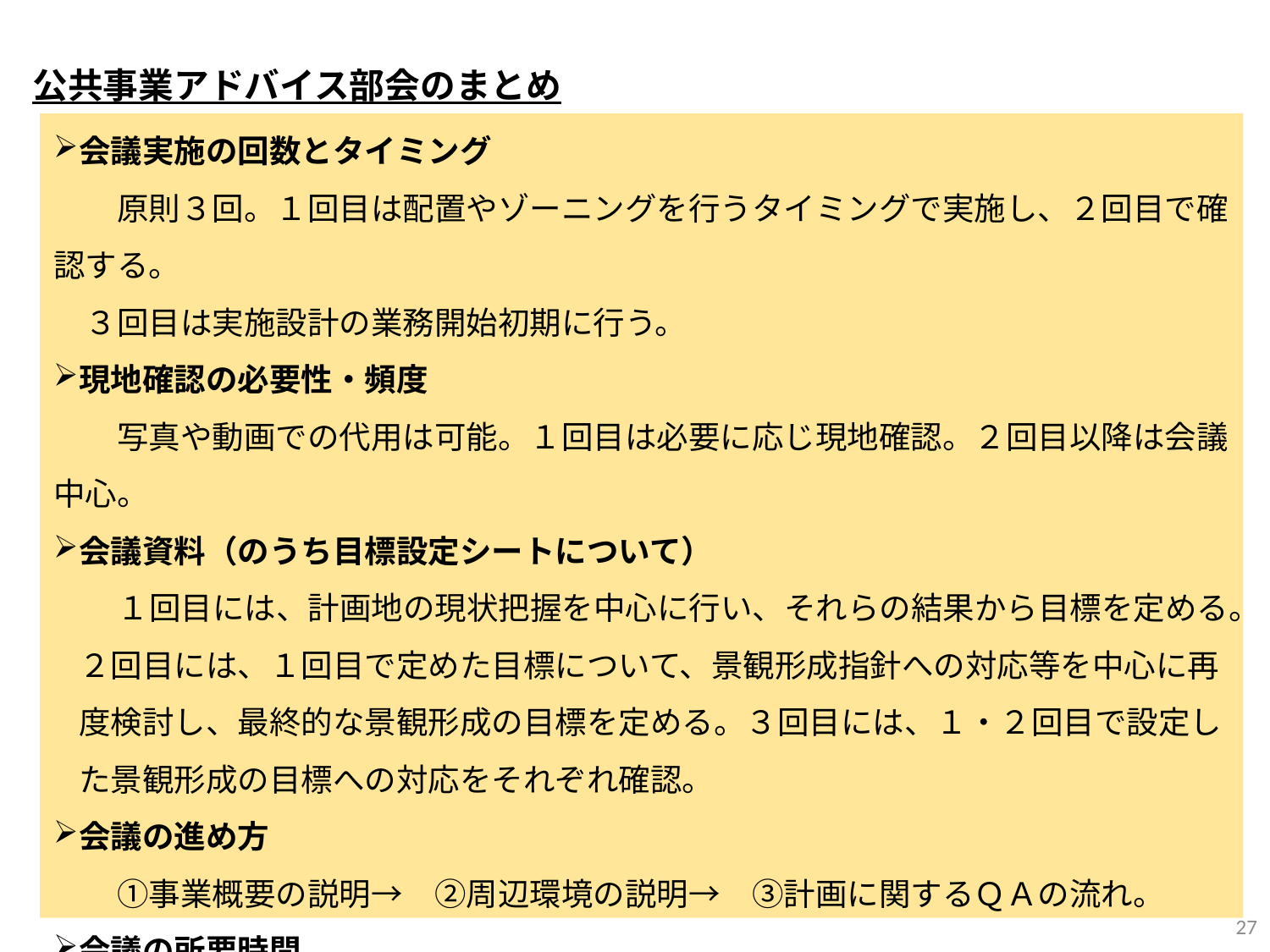

公共事業アドバイス部会のまとめ
会議実施の回数とタイミング
　　原則３回。１回目は配置やゾーニングを行うタイミングで実施し、２回目で確認する。
　３回目は実施設計の業務開始初期に行う。
現地確認の必要性・頻度
　　写真や動画での代用は可能。１回目は必要に応じ現地確認。２回目以降は会議中心。
会議資料（のうち目標設定シートについて）
　　１回目には、計画地の現状把握を中心に行い、それらの結果から目標を定める。２回目には、１回目で定めた目標について、景観形成指針への対応等を中心に再度検討し、最終的な景観形成の目標を定める。３回目には、１・２回目で設定した景観形成の目標への対応をそれぞれ確認。
会議の進め方
　　①事業概要の説明→　②周辺環境の説明→　③計画に関するＱＡの流れ。
会議の所要時間
　　１案件あたり、会議全体で２０分から４０分、説明は１５分までが目安。

27